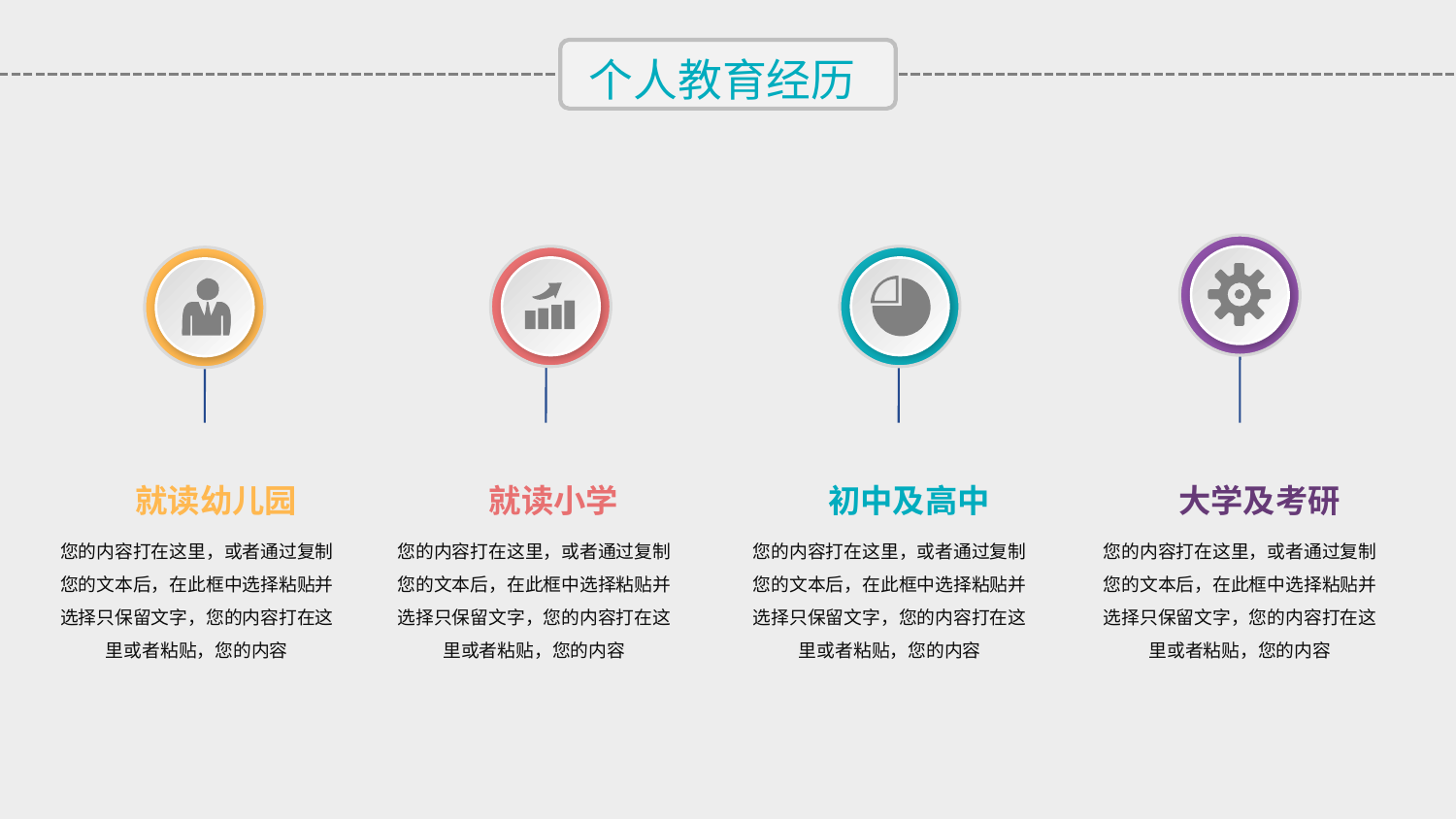

个人教育经历

就读幼儿园
就读小学
初中及高中
大学及考研
您的内容打在这里，或者通过复制您的文本后，在此框中选择粘贴并选择只保留文字，您的内容打在这里或者粘贴，您的内容
您的内容打在这里，或者通过复制您的文本后，在此框中选择粘贴并选择只保留文字，您的内容打在这里或者粘贴，您的内容
您的内容打在这里，或者通过复制您的文本后，在此框中选择粘贴并选择只保留文字，您的内容打在这里或者粘贴，您的内容
您的内容打在这里，或者通过复制您的文本后，在此框中选择粘贴并选择只保留文字，您的内容打在这里或者粘贴，您的内容